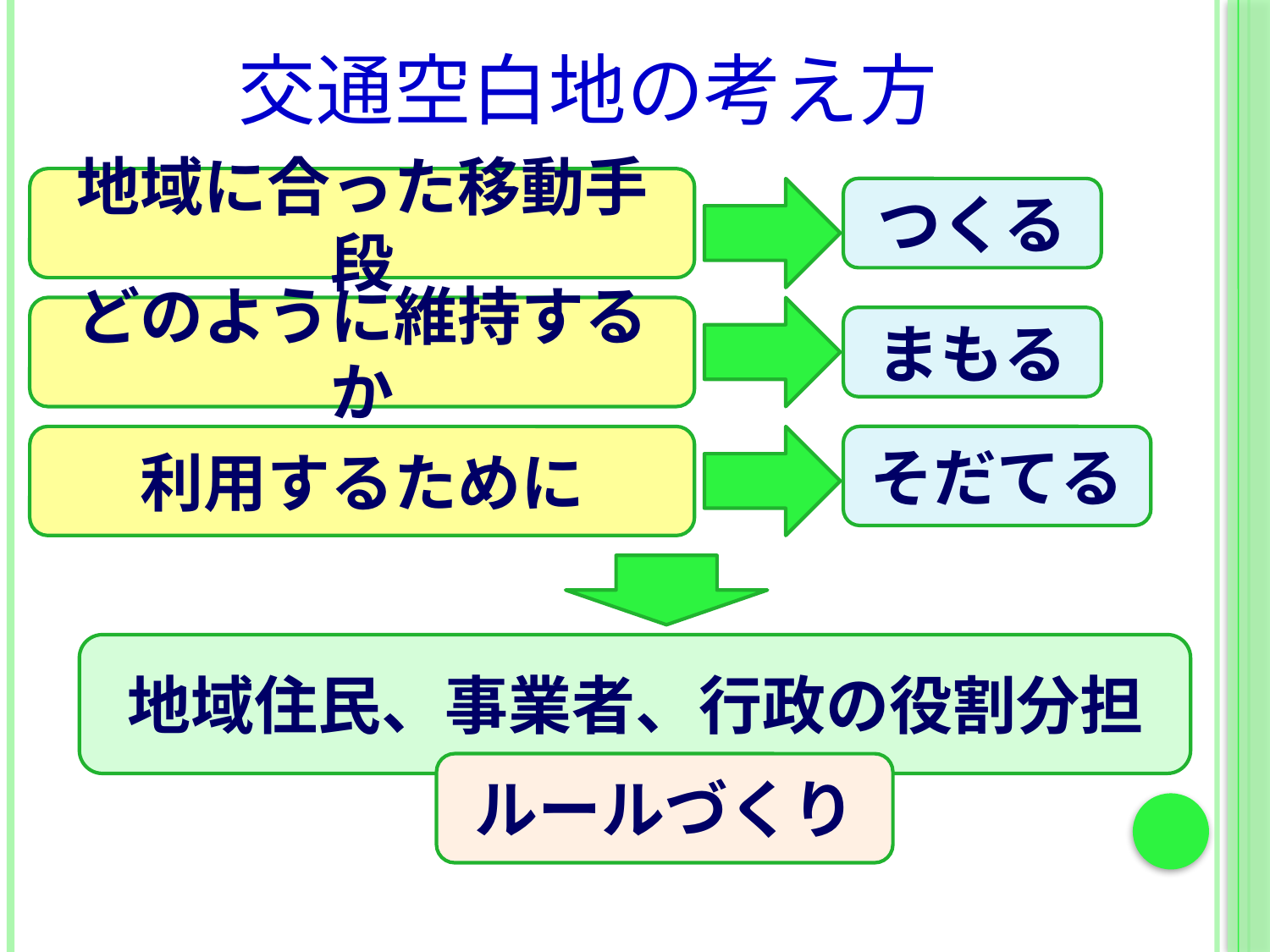

# 交通空白地の考え方
地域に合った移動手段

つくる
どのように維持するか

まもる
利用するために

そだてる

地域住民、事業者、行政の役割分担
ルールづくり